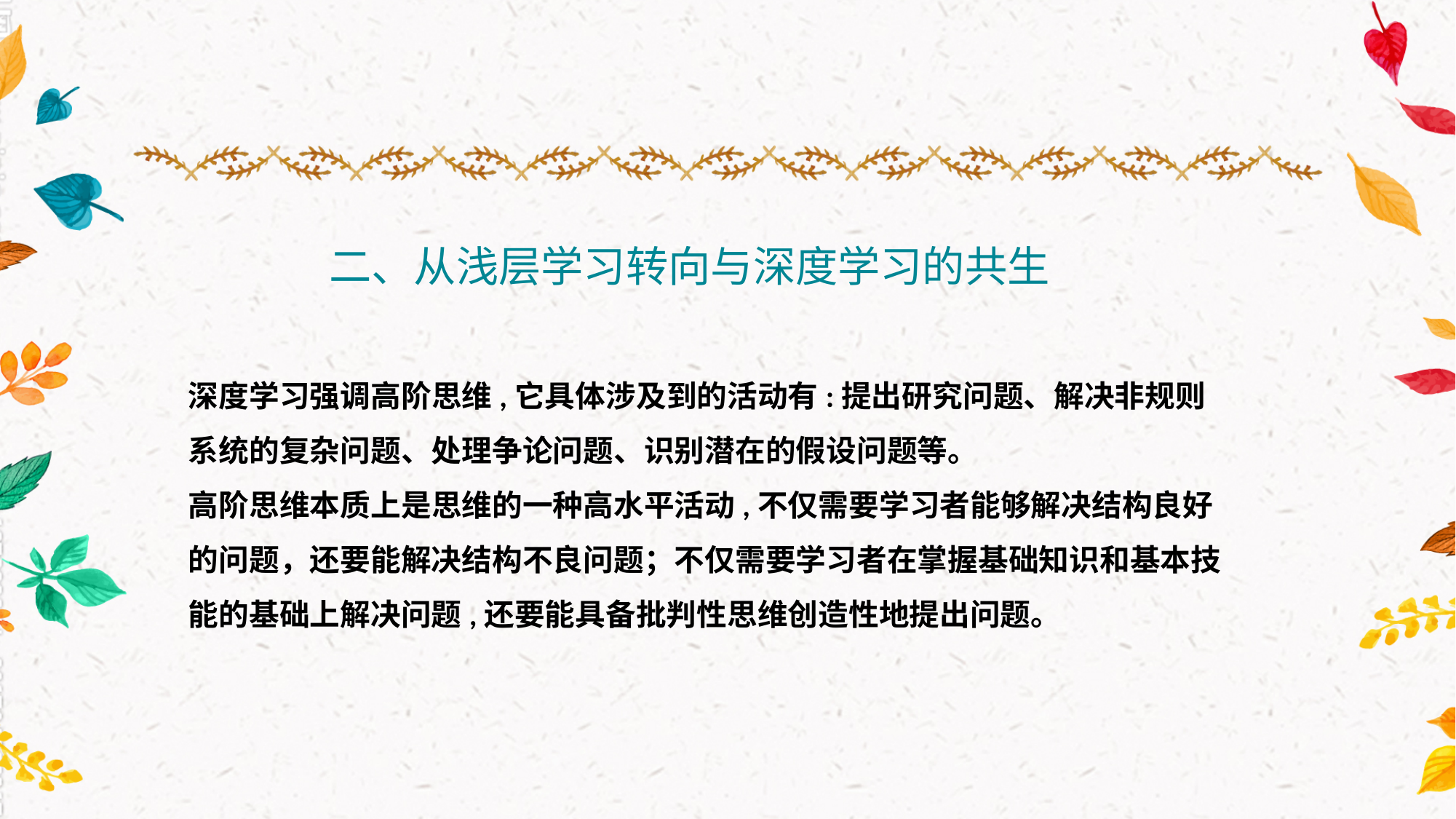

二、从浅层学习转向与深度学习的共生
深度学习强调高阶思维,它具体涉及到的活动有:提出研究问题、解决非规则系统的复杂问题、处理争论问题、识别潜在的假设问题等。
高阶思维本质上是思维的一种高水平活动,不仅需要学习者能够解决结构良好的问题，还要能解决结构不良问题；不仅需要学习者在掌握基础知识和基本技能的基础上解决问题,还要能具备批判性思维创造性地提出问题。